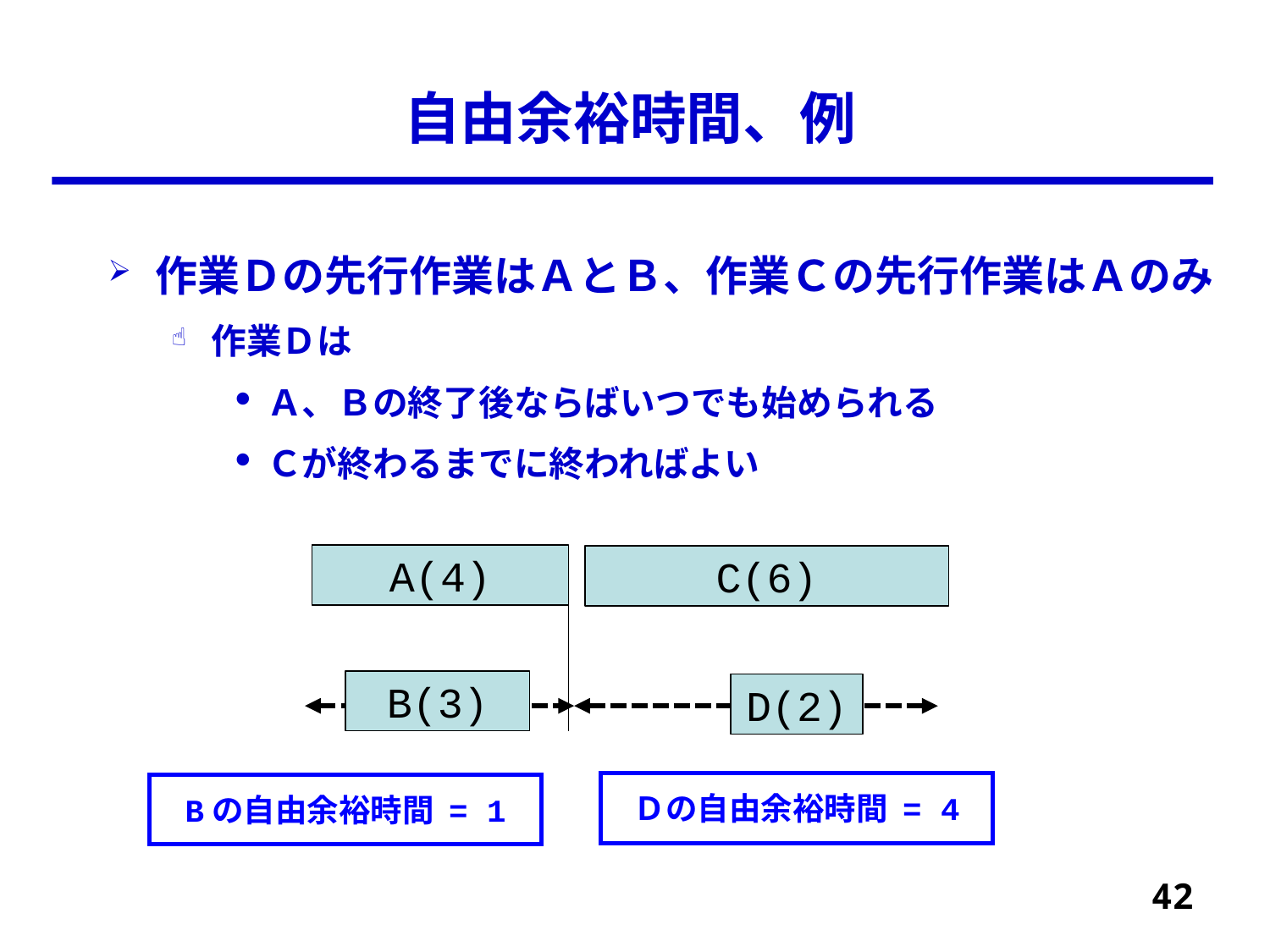

# 自由余裕時間、例
作業Ｄの先行作業はＡとＢ、作業Ｃの先行作業はＡのみ
作業Ｄは
Ａ、Ｂの終了後ならばいつでも始められる
Ｃが終わるまでに終わればよい
A(4)
C(6)
B(3)
D(2)
Ｄの自由余裕時間 = 4
Bの自由余裕時間 = 1
42